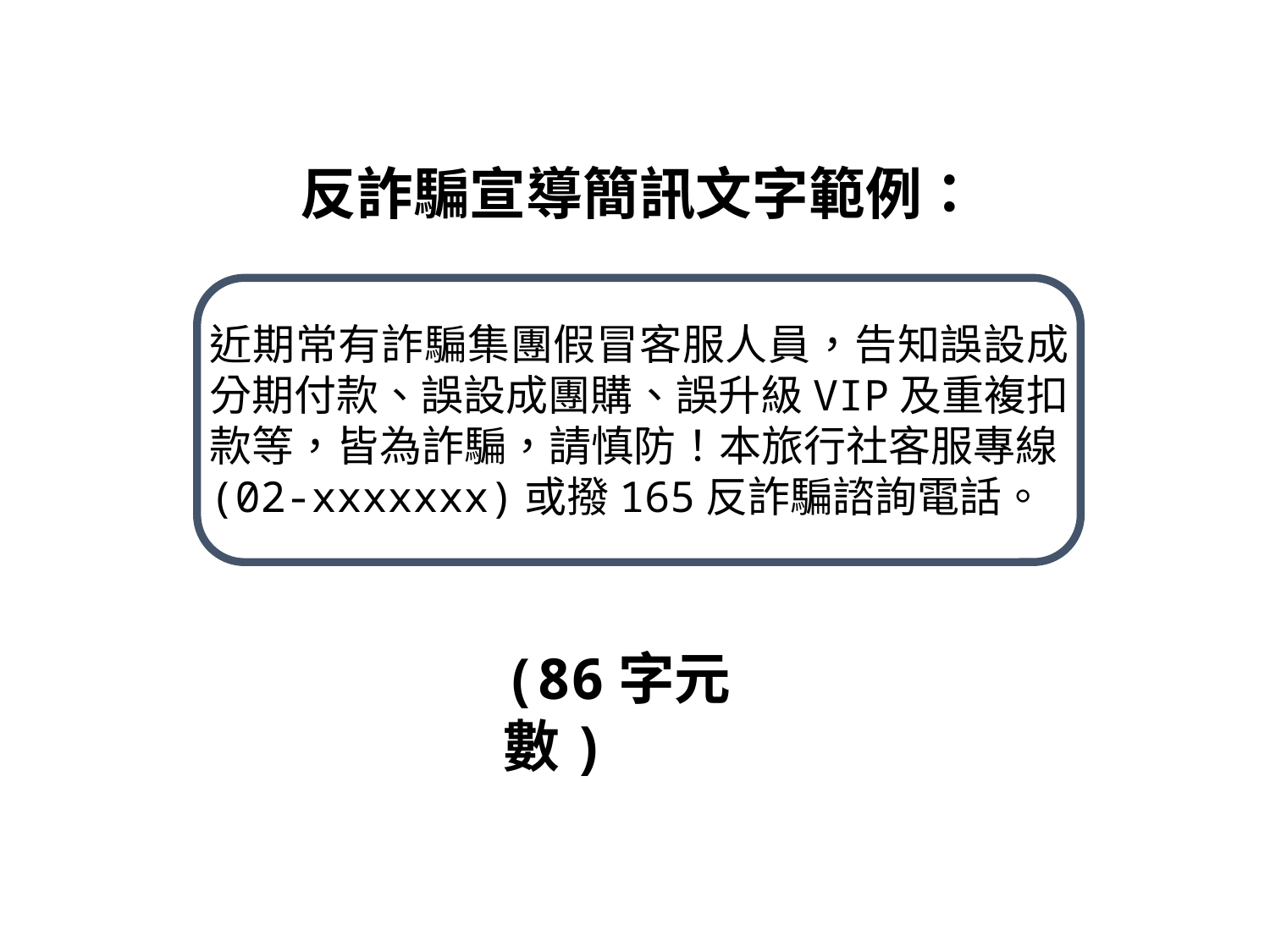

反詐騙宣導簡訊文字範例：

近期常有詐騙集團假冒客服人員，告知誤設成分期付款、誤設成團購、誤升級VIP及重複扣款等，皆為詐騙，請慎防！本旅行社客服專線(02-xxxxxxx)或撥165反詐騙諮詢電話。
(86字元數)